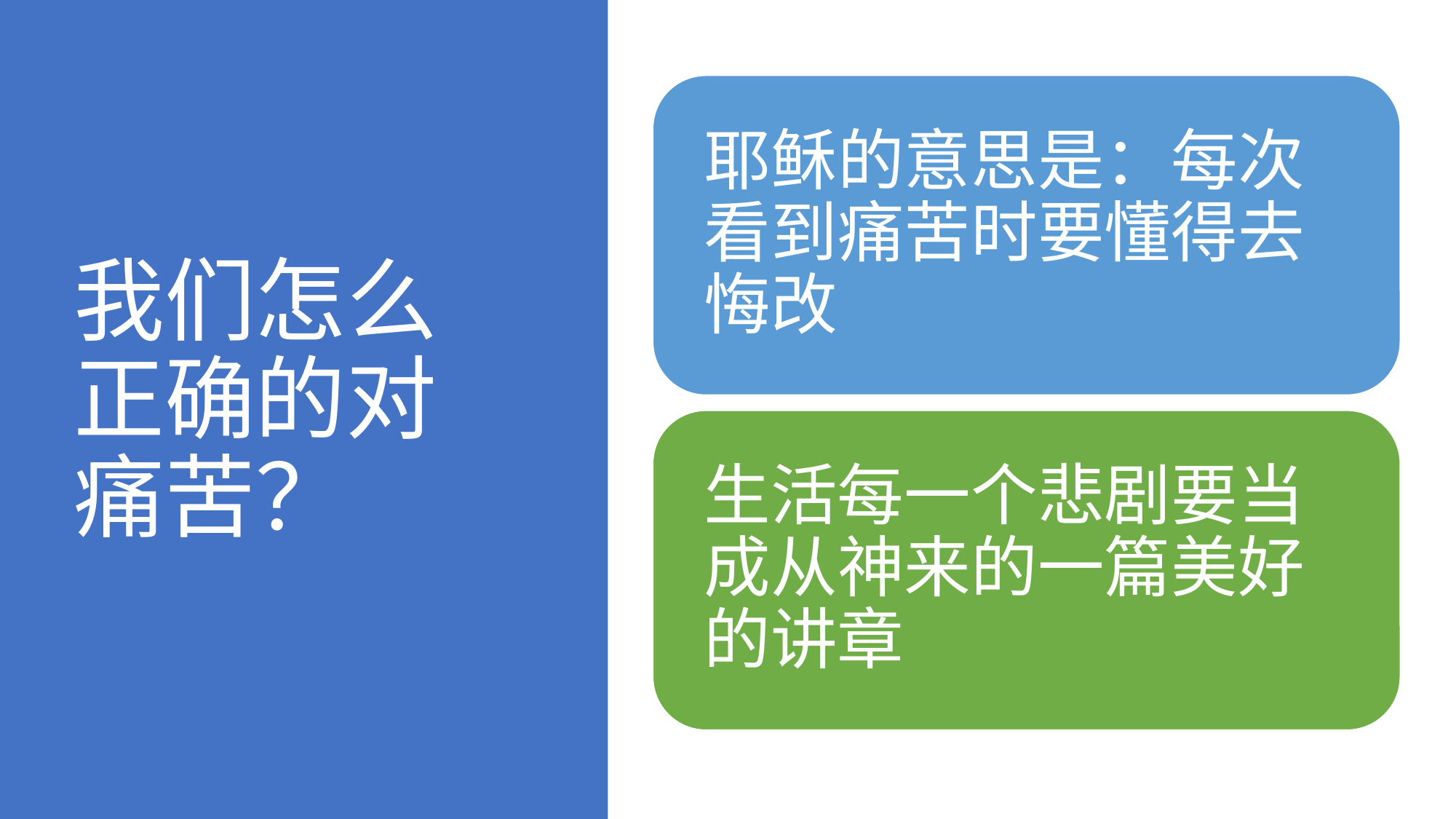

# 我们怎么正确的对痛苦？
耶稣的意思是：每次看到痛苦时要懂得去悔改
生活每一个悲剧要当成从神来的一篇美好的讲章